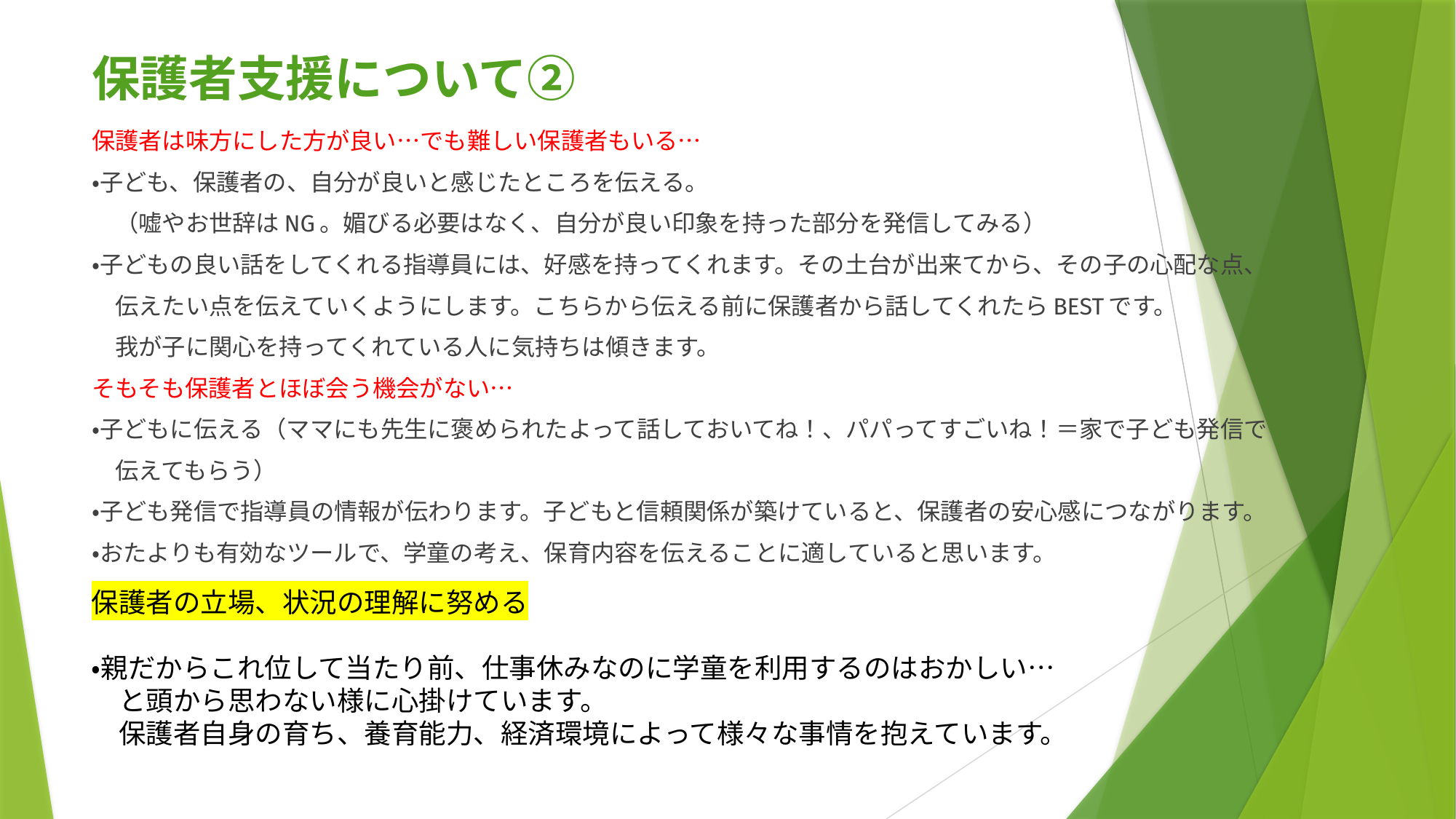

# 保護者支援について②
保護者は味方にした方が良い…でも難しい保護者もいる…
・子ども、保護者の、自分が良いと感じたところを伝える。
　（嘘やお世辞はNG。媚びる必要はなく、自分が良い印象を持った部分を発信してみる）
・子どもの良い話をしてくれる指導員には、好感を持ってくれます。その土台が出来てから、その子の心配な点、
　伝えたい点を伝えていくようにします。こちらから伝える前に保護者から話してくれたらBESTです。
　我が子に関心を持ってくれている人に気持ちは傾きます。
そもそも保護者とほぼ会う機会がない…
・子どもに伝える（ママにも先生に褒められたよって話しておいてね！、パパってすごいね！＝家で子ども発信で
　伝えてもらう）
・子ども発信で指導員の情報が伝わります。子どもと信頼関係が築けていると、保護者の安心感につながります。
・おたよりも有効なツールで、学童の考え、保育内容を伝えることに適していると思います。
保護者の立場、状況の理解に努める

・親だからこれ位して当たり前、仕事休みなのに学童を利用するのはおかしい…
　と頭から思わない様に心掛けています。
　保護者自身の育ち、養育能力、経済環境によって様々な事情を抱えています。